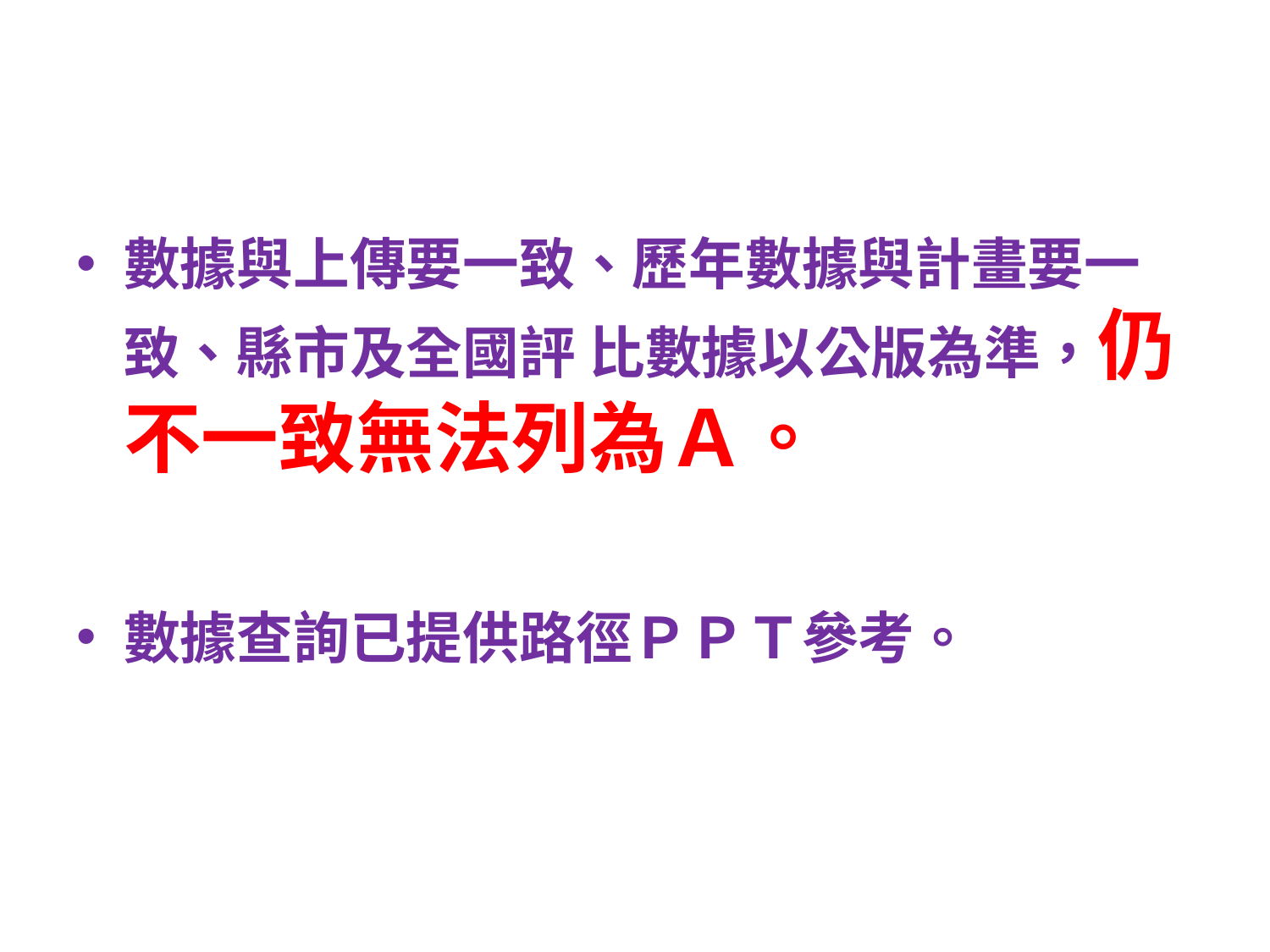

#
數據與上傳要一致、歷年數據與計畫要一致、縣市及全國評 比數據以公版為準，仍不一致無法列為Ａ。

數據查詢已提供路徑ＰＰＴ參考。